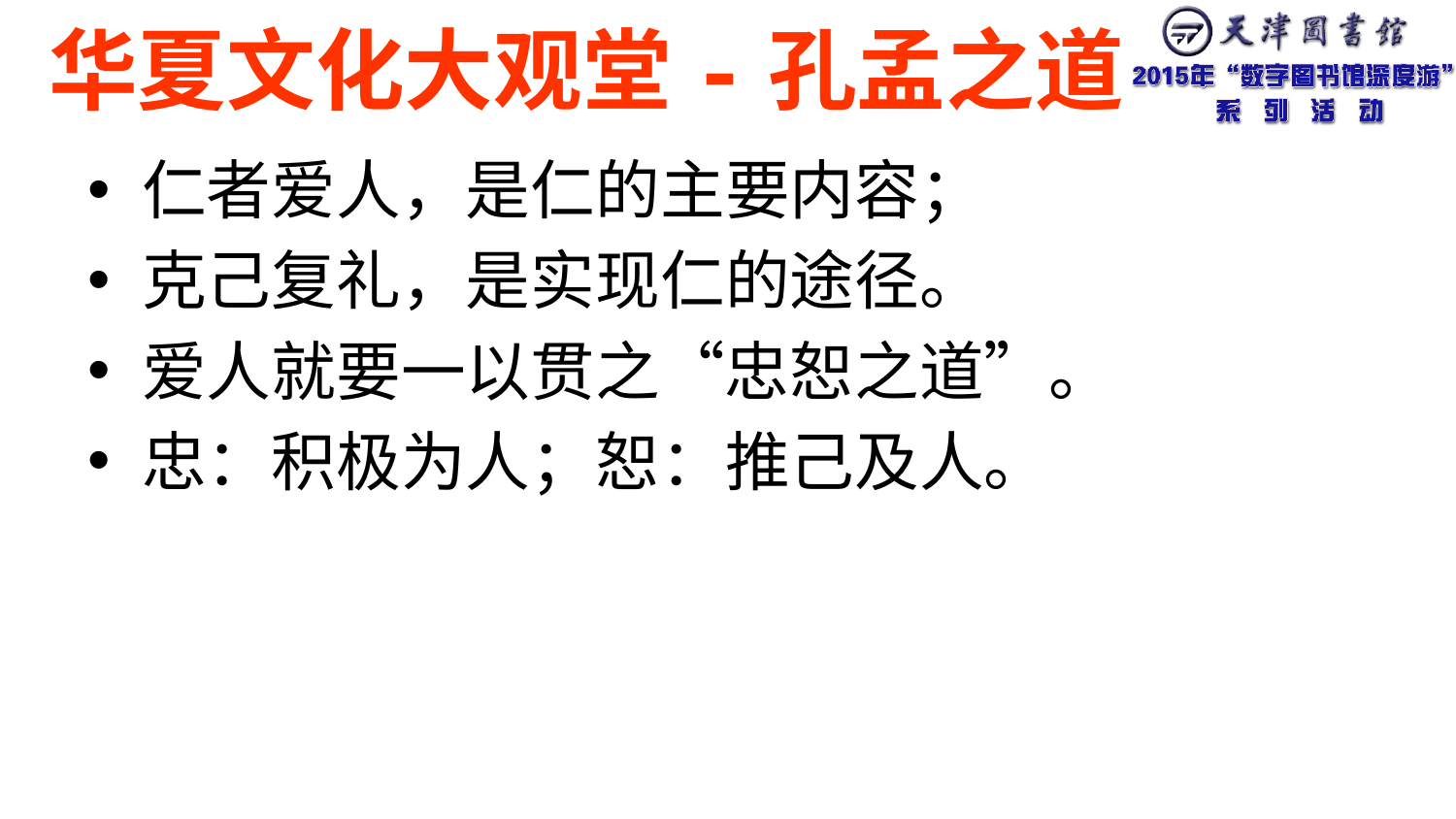

# 华夏文化大观堂-孔孟之道
仁者爱人，是仁的主要内容；
克己复礼，是实现仁的途径。
爱人就要一以贯之“忠恕之道”。
忠：积极为人；恕：推己及人。